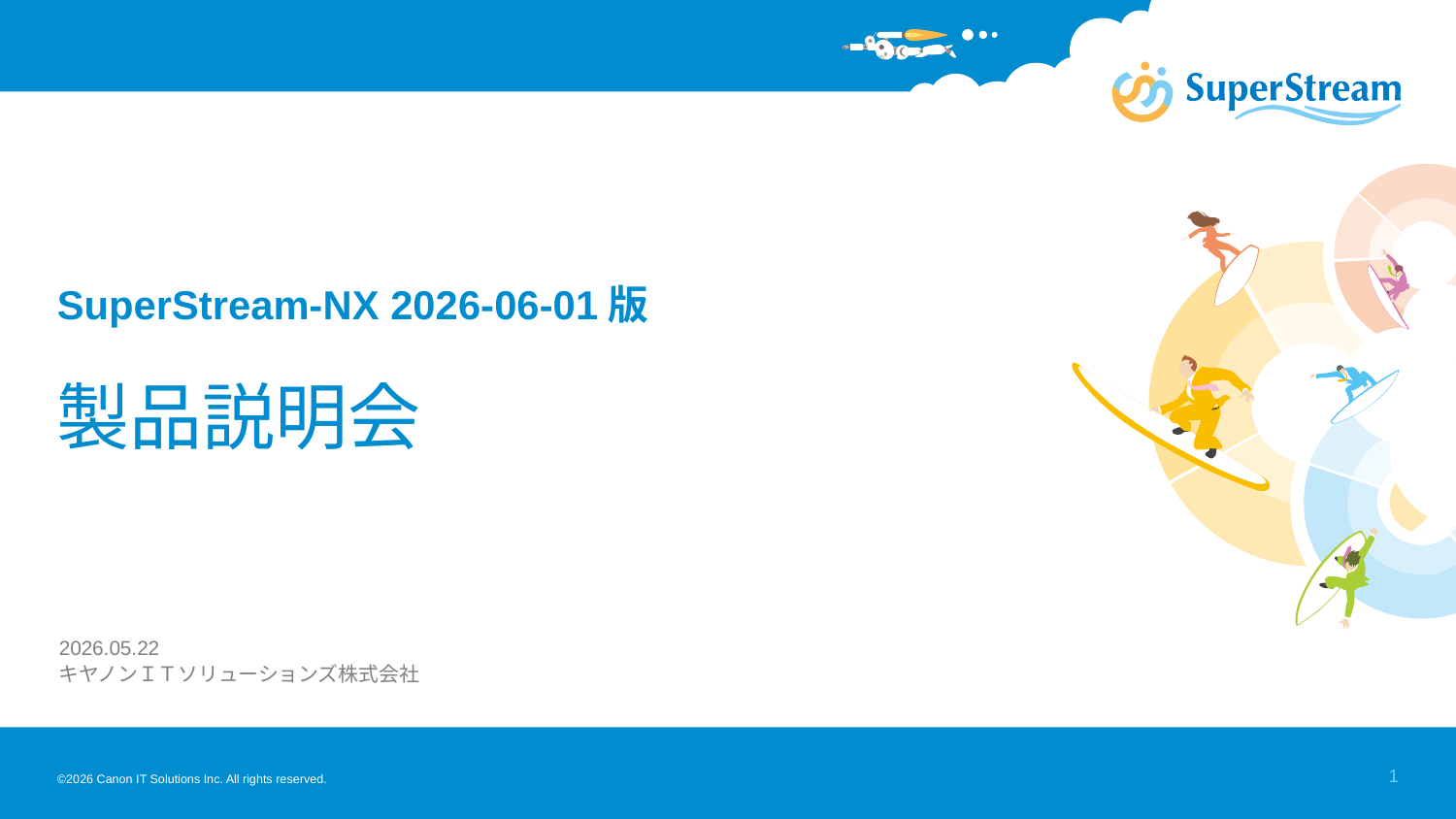

# SuperStream-NX 2026-06-01版 製品説明会
2026.05.22
キヤノンＩＴソリューションズ株式会社
©2026 Canon IT Solutions Inc. All rights reserved.
1